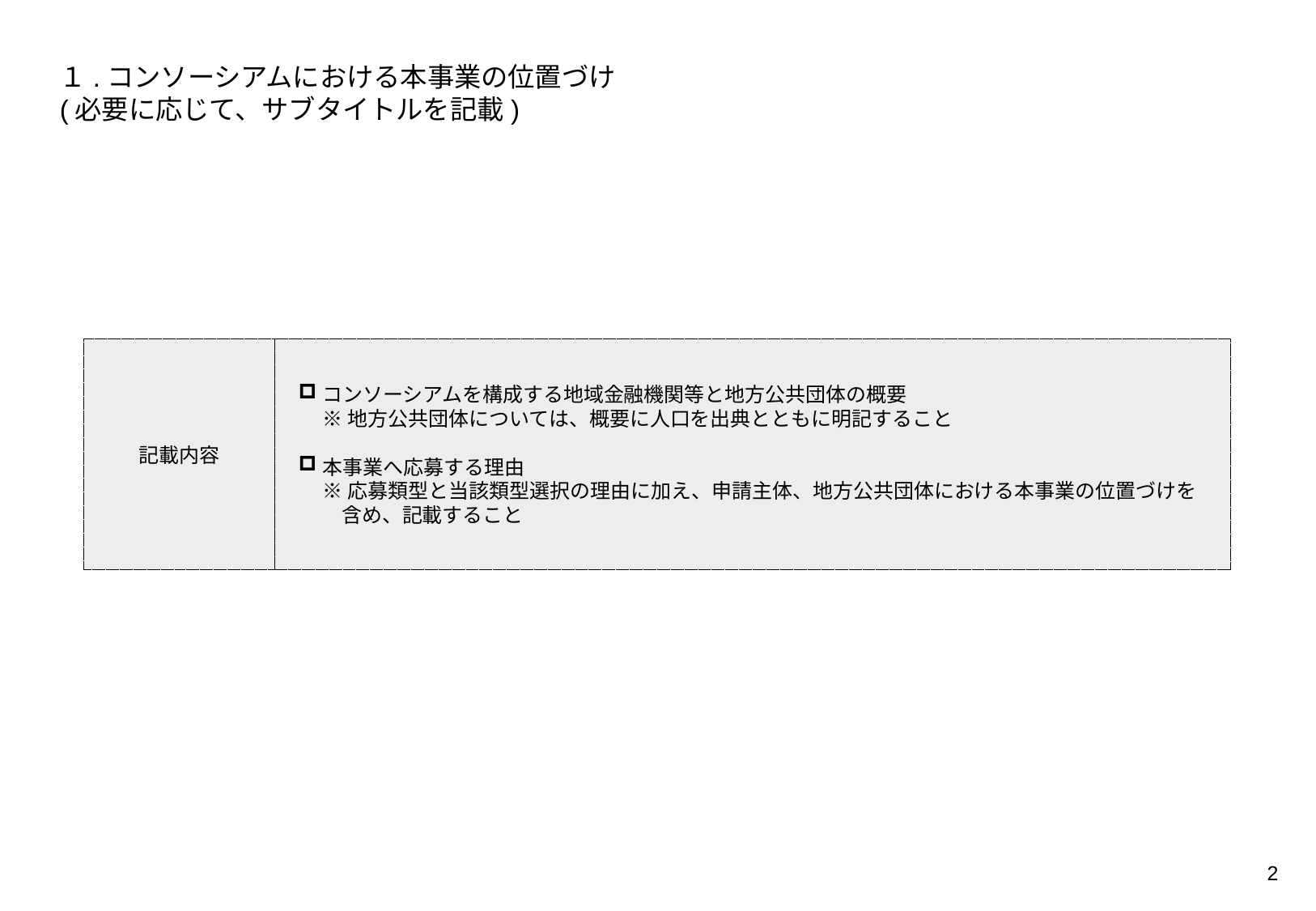

１.コンソーシアムにおける本事業の位置づけ
(必要に応じて、サブタイトルを記載)
記載内容
コンソーシアムを構成する地域金融機関等と地方公共団体の概要
※地方公共団体については、概要に人口を出典とともに明記すること

本事業へ応募する理由
※応募類型と当該類型選択の理由に加え、申請主体、地方公共団体における本事業の位置づけを含め、記載すること
2